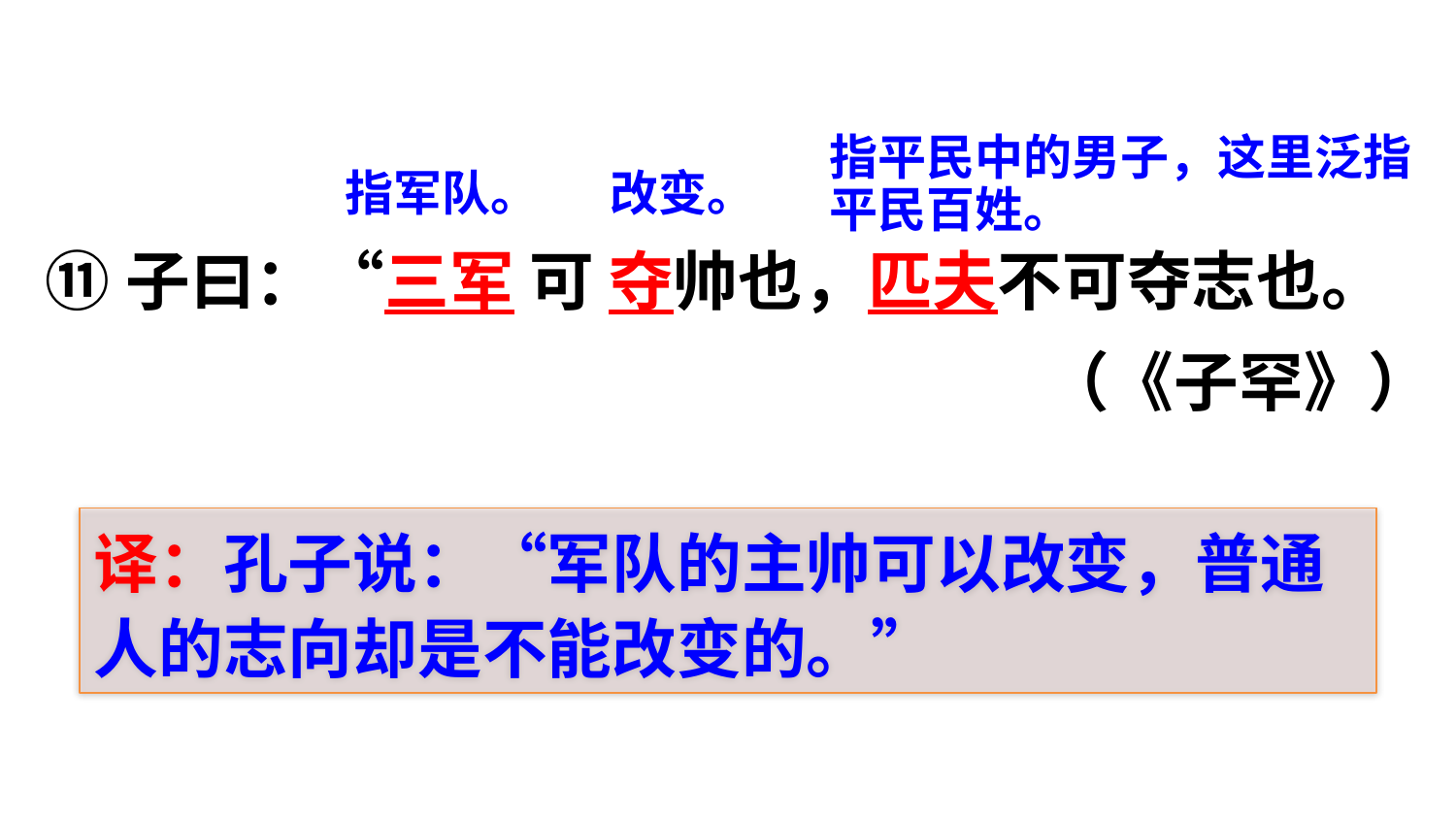

指平民中的男子，这里泛指平民百姓。
指军队。
改变。
⑪子曰：“三军 可 夺帅也，匹夫不可夺志也。
（《子罕》）
译：孔子说：“军队的主帅可以改变，普通人的志向却是不能改变的。”